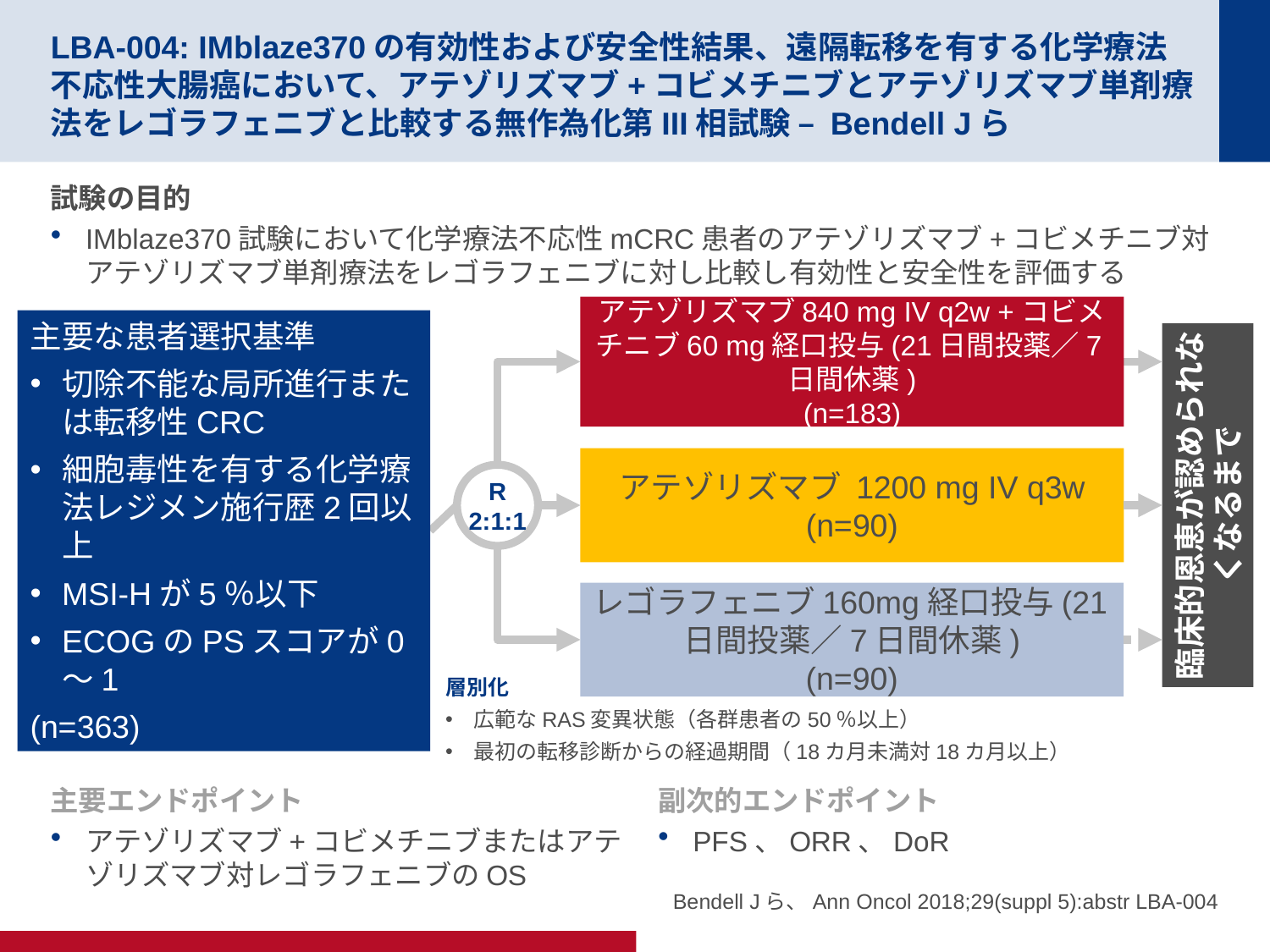

# LBA-004: IMblaze370の有効性および安全性結果、遠隔転移を有する化学療法不応性大腸癌において、アテゾリズマブ+コビメチニブとアテゾリズマブ単剤療法をレゴラフェニブと比較する無作為化第III相試験 – Bendell Jら
試験の目的
IMblaze370試験において化学療法不応性mCRC患者のアテゾリズマブ+コビメチニブ対アテゾリズマブ単剤療法をレゴラフェニブに対し比較し有効性と安全性を評価する
アテゾリズマブ840 mg IV q2w +コビメチニブ60 mg経口投与(21日間投薬／7日間休薬)
(n=183)
主要な患者選択基準
切除不能な局所進行または転移性CRC
細胞毒性を有する化学療法レジメン施行歴2回以上
MSI-Hが5％以下
ECOGのPSスコアが0～1
(n=363)
臨床的恩恵が認められなくなるまで
アテゾリズマブ 1200 mg IV q3w
(n=90)
R
2:1:1
レゴラフェニブ160mg経口投与(21日間投薬／7日間休薬)
(n=90)
層別化
広範なRAS変異状態（各群患者の50％以上）
最初の転移診断からの経過期間（18カ月未満対18カ月以上）
主要エンドポイント
アテゾリズマブ+コビメチニブまたはアテゾリズマブ対レゴラフェニブのOS
副次的エンドポイント
PFS、ORR、DoR
Bendell Jら、Ann Oncol 2018;29(suppl 5):abstr LBA-004